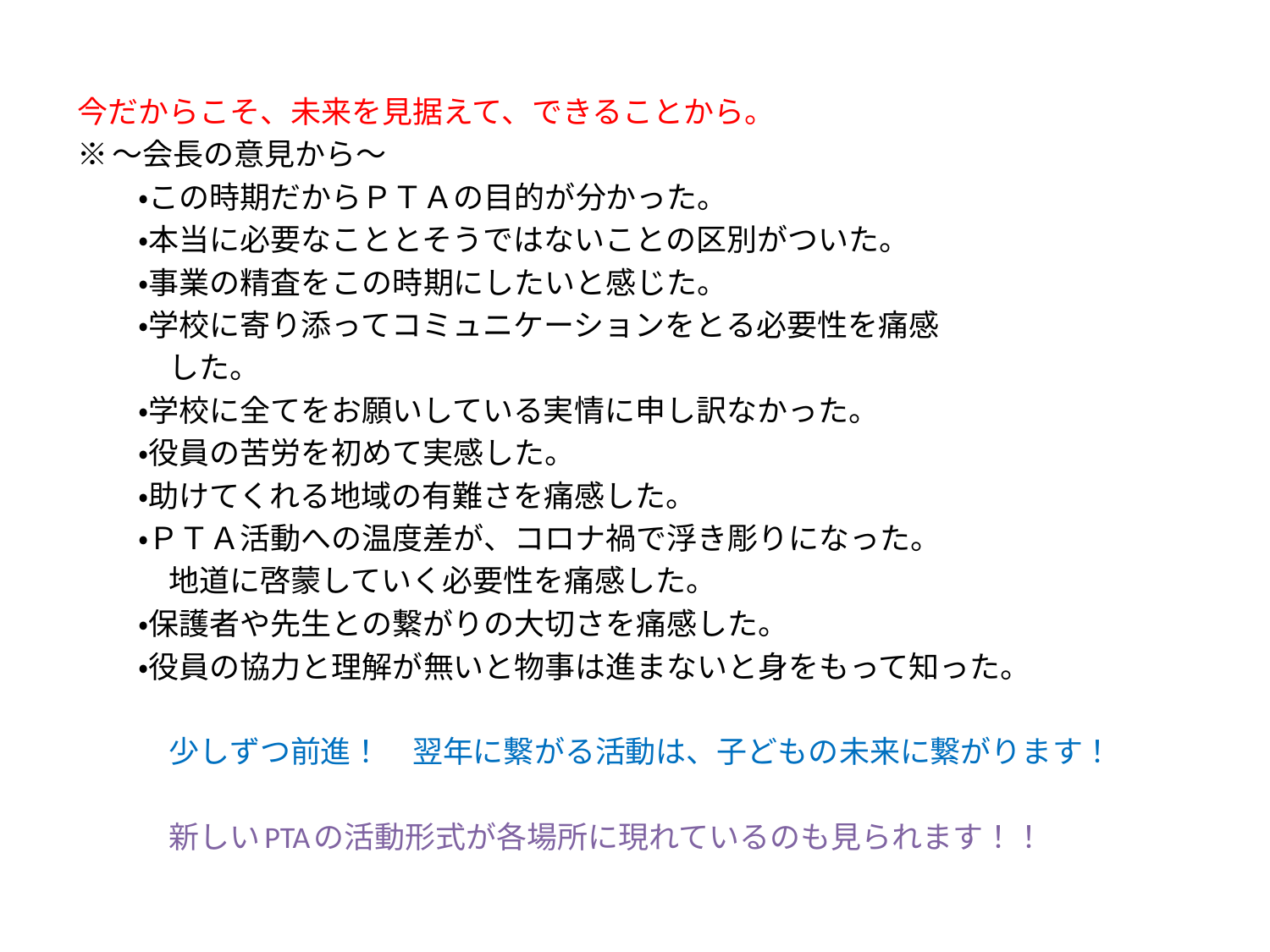

今だからこそ、未来を見据えて、できることから。
※～会長の意見から～
　　・この時期だからＰＴＡの目的が分かった。
　　・本当に必要なこととそうではないことの区別がついた。
　　・事業の精査をこの時期にしたいと感じた。
　　・学校に寄り添ってコミュニケーションをとる必要性を痛感
　　　した。
　　・学校に全てをお願いしている実情に申し訳なかった。
　　・役員の苦労を初めて実感した。
　　・助けてくれる地域の有難さを痛感した。
　　・ＰＴＡ活動への温度差が、コロナ禍で浮き彫りになった。
　　　地道に啓蒙していく必要性を痛感した。
　　・保護者や先生との繋がりの大切さを痛感した。
　　・役員の協力と理解が無いと物事は進まないと身をもって知った。

　　　少しずつ前進！　翌年に繋がる活動は、子どもの未来に繋がります！

　　　新しいPTAの活動形式が各場所に現れているのも見られます！！